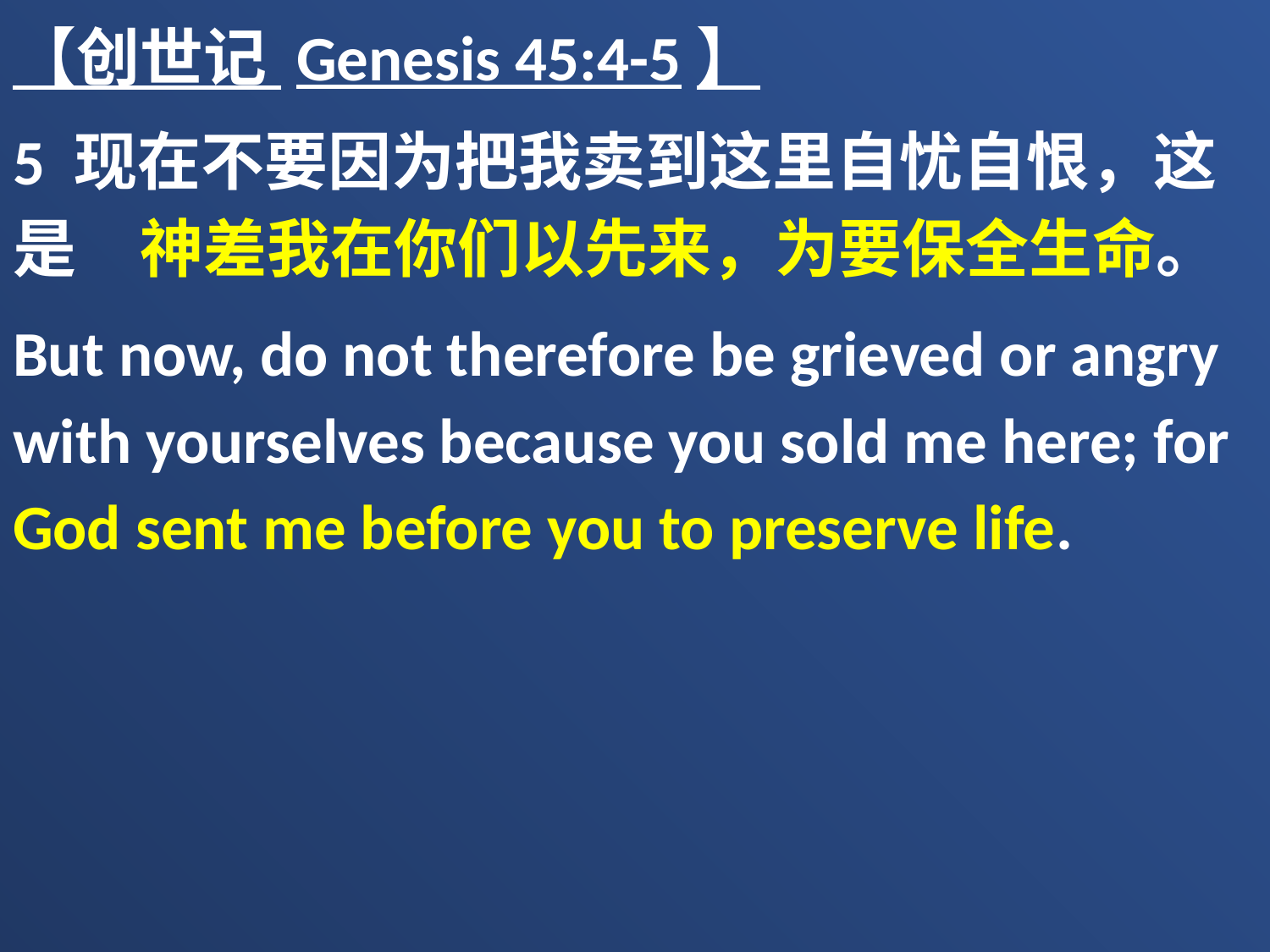

【创世记 Genesis 45:4-5】
5 现在不要因为把我卖到这里自忧自恨，这是　神差我在你们以先来，为要保全生命。
But now, do not therefore be grieved or angry with yourselves because you sold me here; for God sent me before you to preserve life.